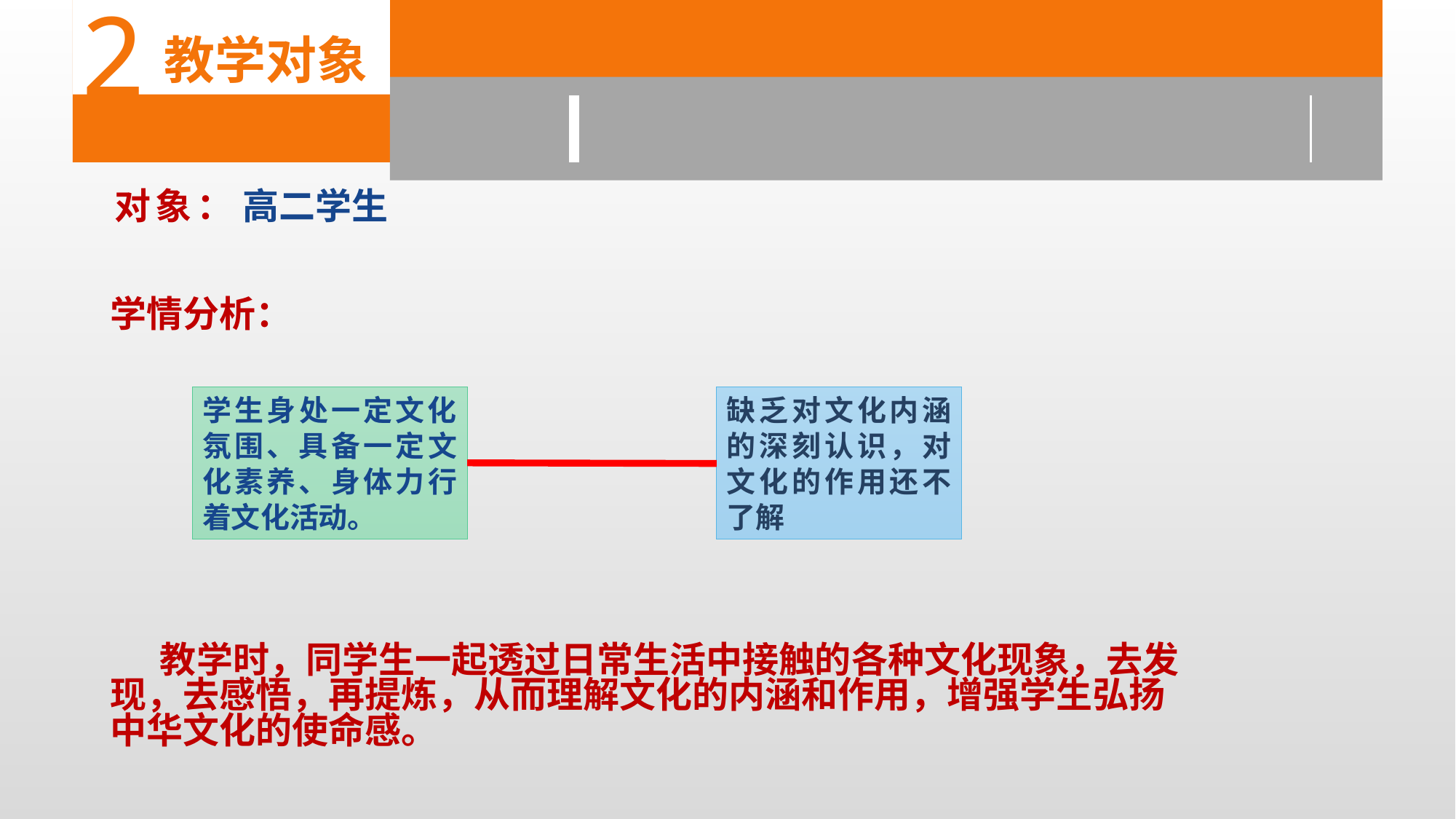

2
     教学对象

对象：
高二学生
学情分析：
学生身处一定文化氛围、具备一定文化素养、身体力行着文化活动。
缺乏对文化内涵的深刻认识，对文化的作用还不了解
     教学时，同学生一起透过日常生活中接触的各种文化现象，去发现，去感悟，再提炼，从而理解文化的内涵和作用，增强学生弘扬中华文化的使命感。